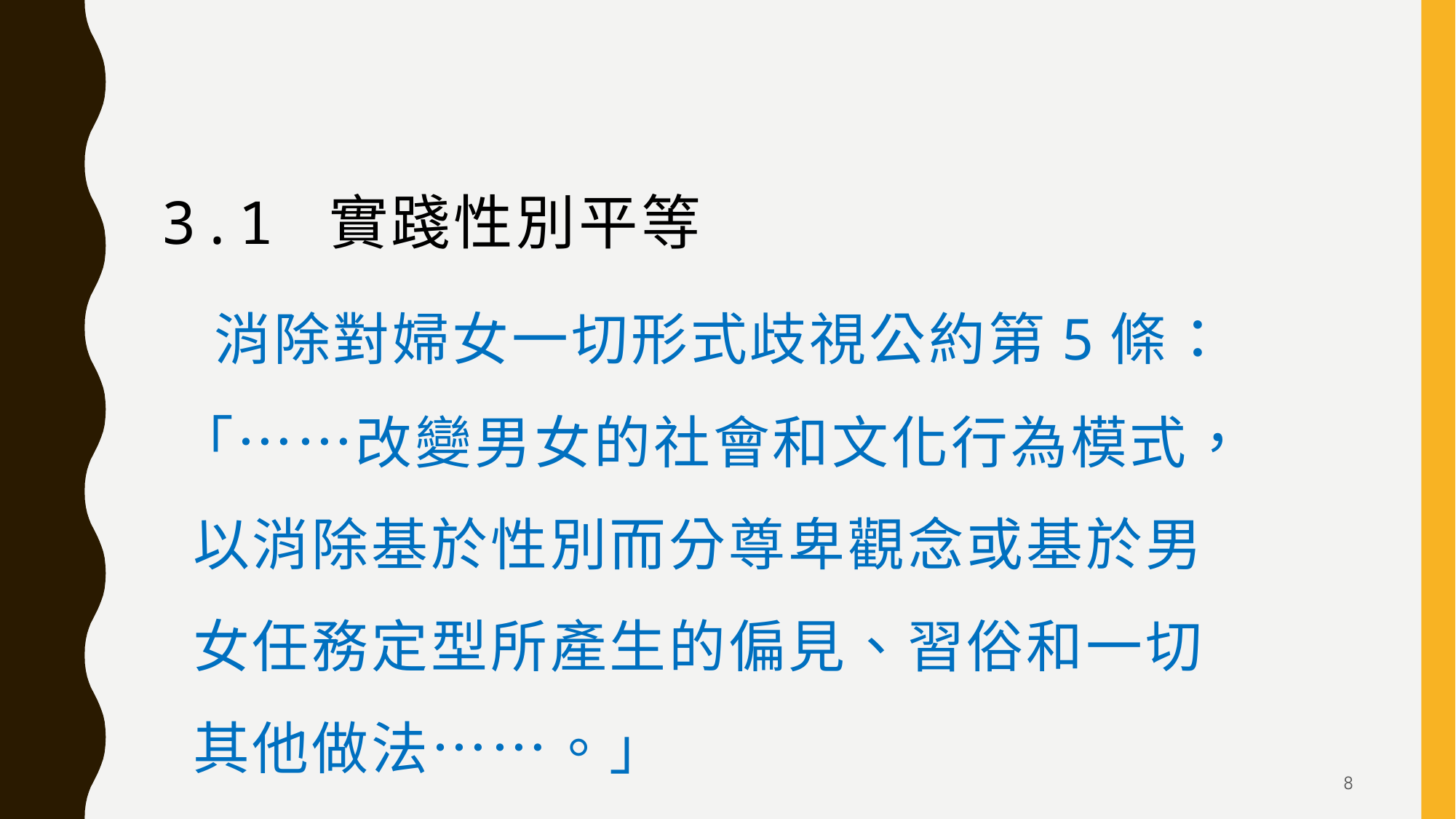

# 3.1 實踐性別平等 消除對婦女一切形式歧視公約第5條： 「……改變男女的社會和文化行為模式， 以消除基於性別而分尊卑觀念或基於男 女任務定型所產生的偏見、習俗和一切 其他做法……。」
8